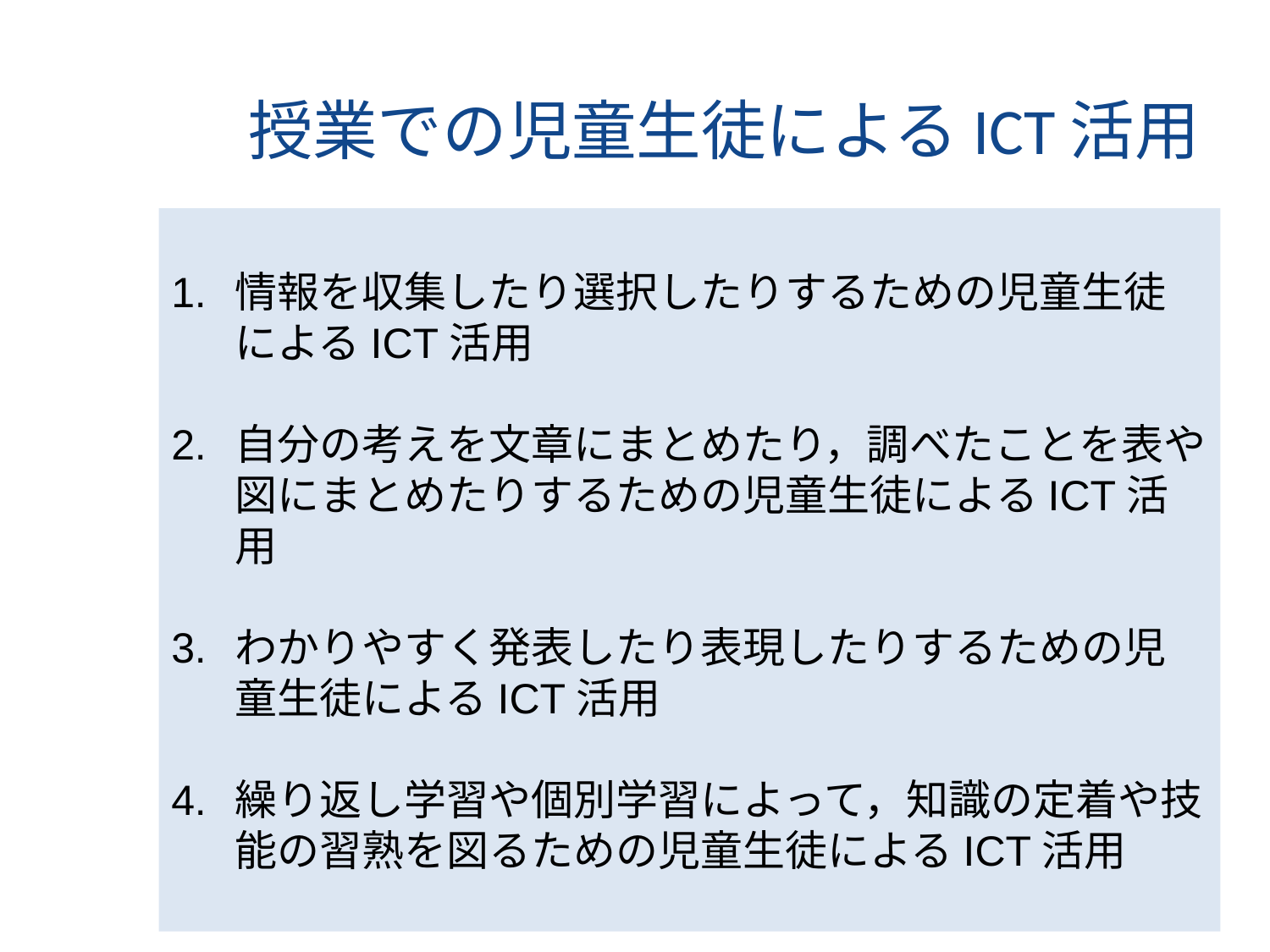

# 授業での児童生徒によるICT活用

情報を収集したり選択したりするための児童生徒によるICT活用

自分の考えを文章にまとめたり，調べたことを表や図にまとめたりするための児童生徒によるICT活用

わかりやすく発表したり表現したりするための児童生徒によるICT活用

繰り返し学習や個別学習によって，知識の定着や技能の習熟を図るための児童生徒によるICT活用